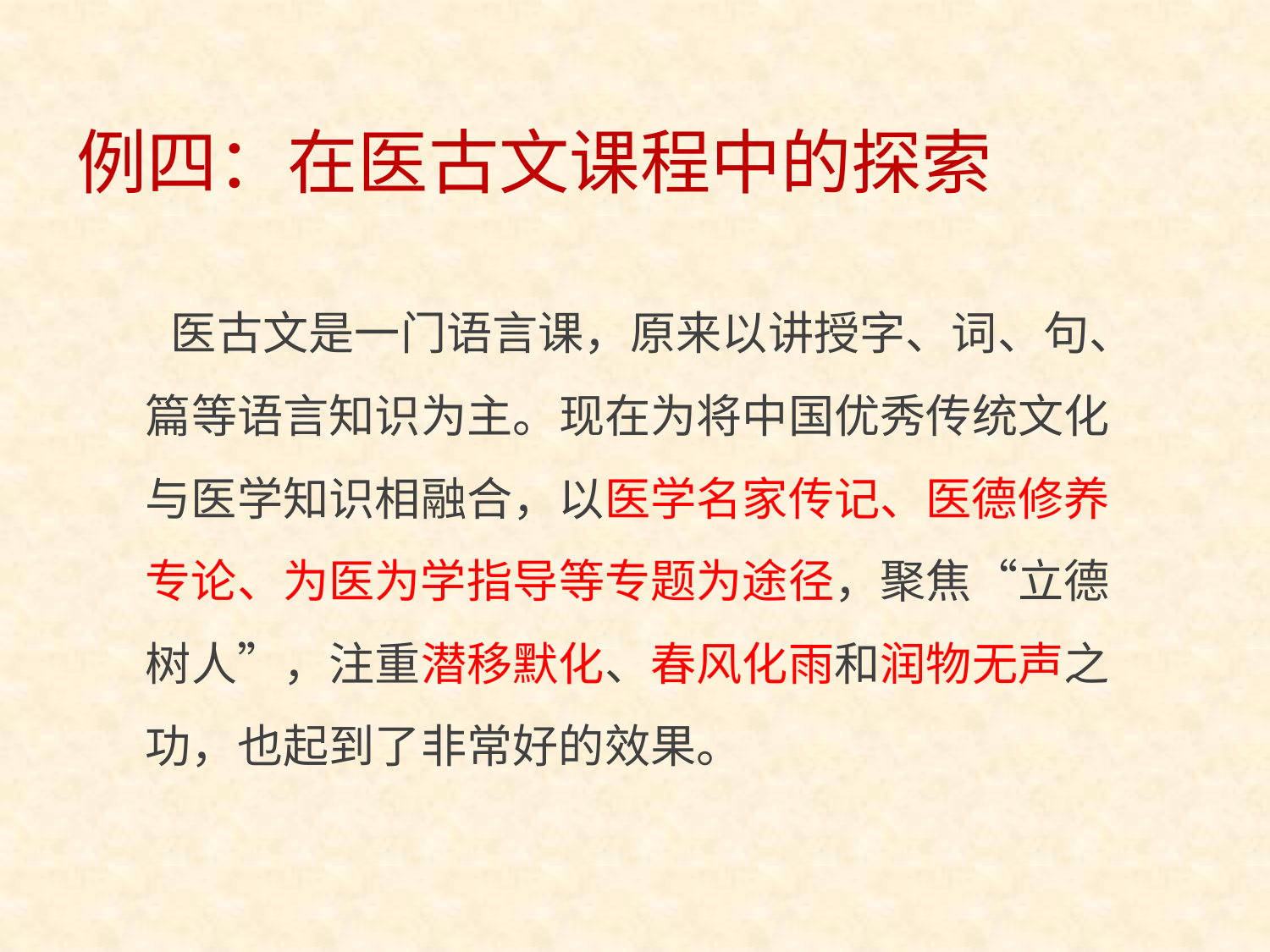

# 例四：在医古文课程中的探索
      医古文是一门语言课，原来以讲授字、词、句、篇等语言知识为主。现在为将中国优秀传统文化与医学知识相融合，以医学名家传记、医德修养专论、为医为学指导等专题为途径，聚焦“立德树人”，注重潜移默化、春风化雨和润物无声之功，也起到了非常好的效果。
28